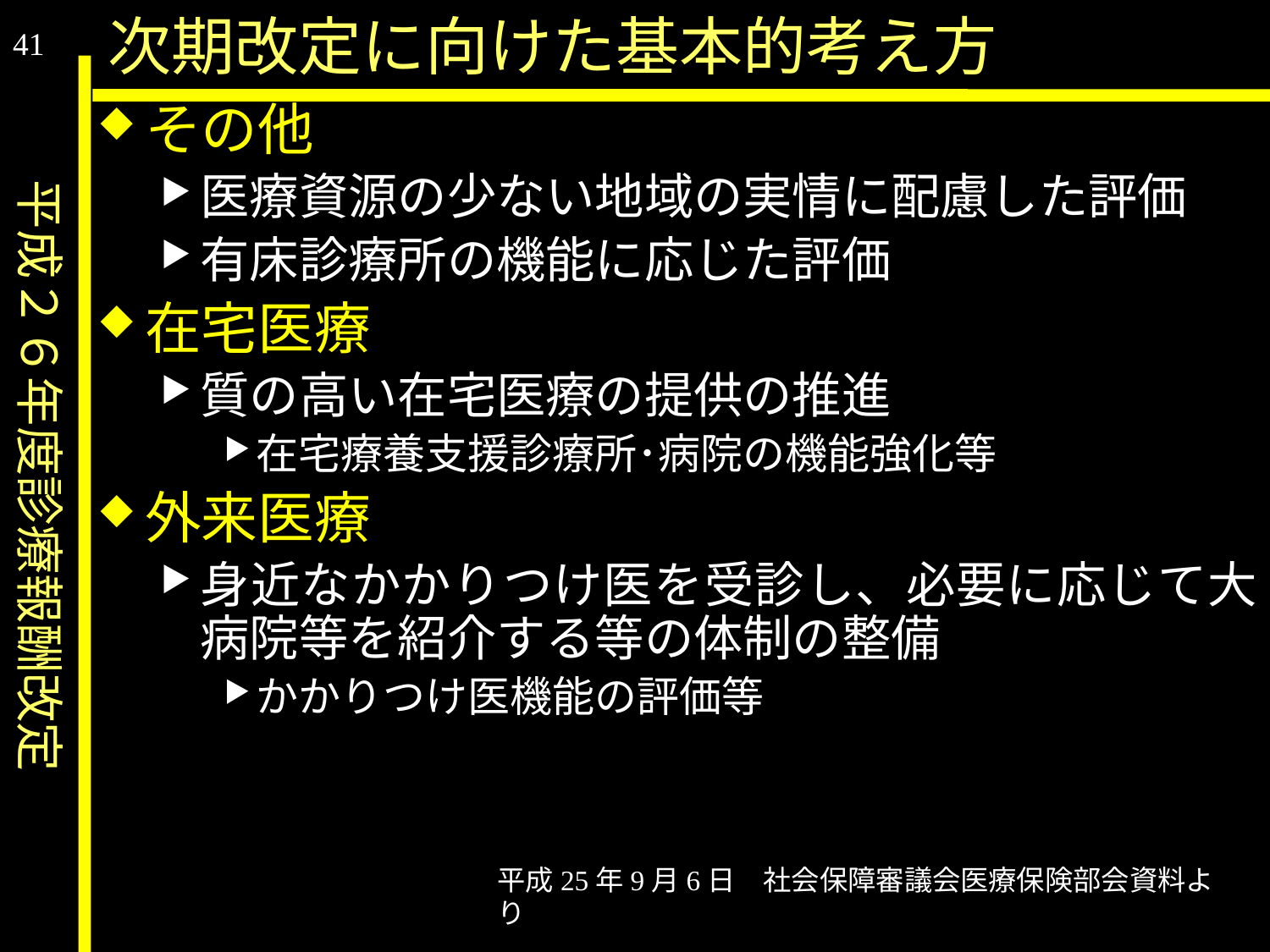

平成２６年度診療報酬改定
次期改定に向けた基本的考え方
41

その他
医療資源の少ない地域の実情に配慮した評価
有床診療所の機能に応じた評価
在宅医療
質の高い在宅医療の提供の推進
在宅療養支援診療所･病院の機能強化等
外来医療
身近なかかりつけ医を受診し、必要に応じて大病院等を紹介する等の体制の整備
かかりつけ医機能の評価等
平成25年9月6日　社会保障審議会医療保険部会資料より